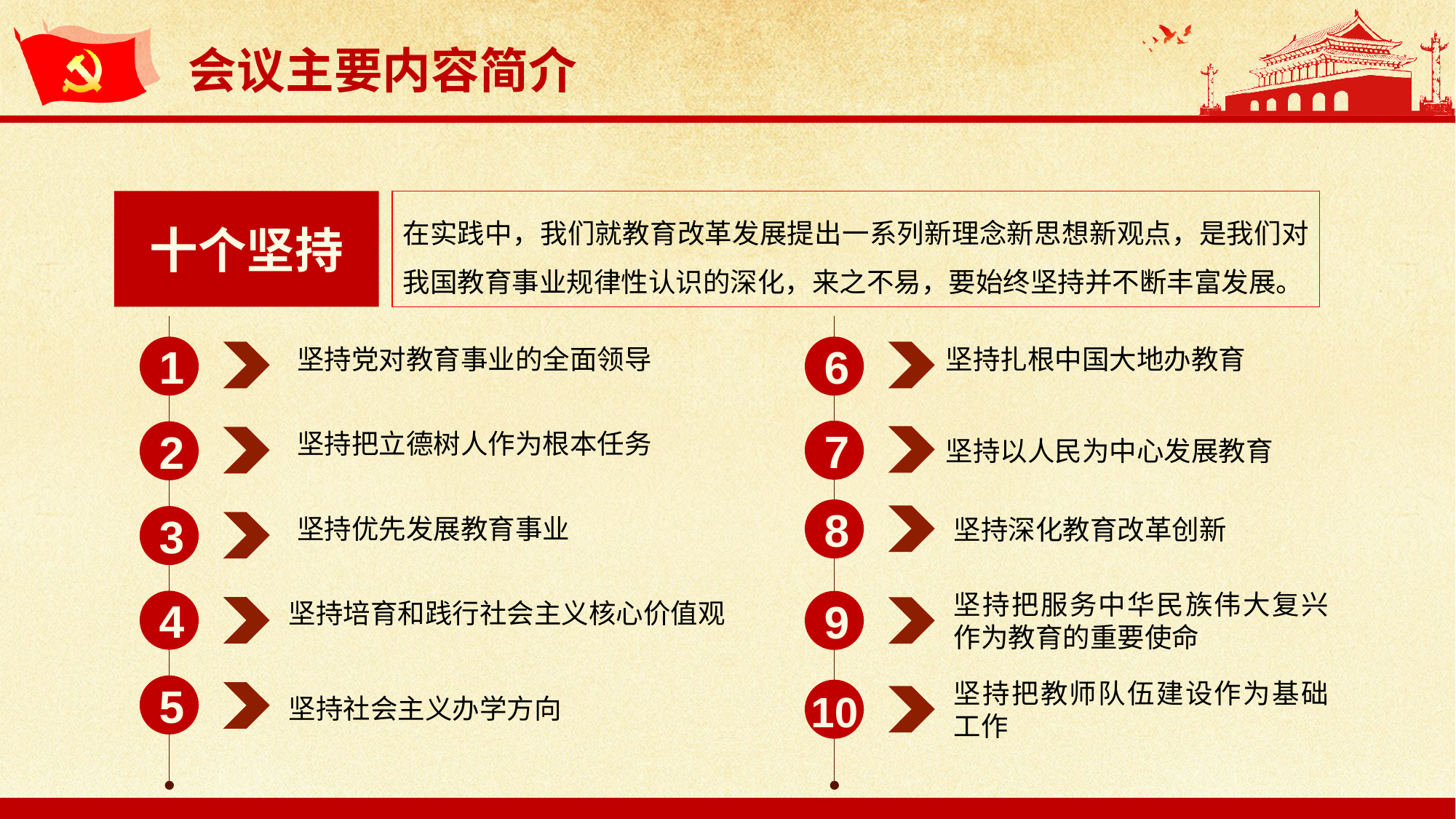

十个坚持
在实践中，我们就教育改革发展提出一系列新理念新思想新观点，是我们对我国教育事业规律性认识的深化，来之不易，要始终坚持并不断丰富发展。
1
坚持党对教育事业的全面领导
6
坚持扎根中国大地办教育

7
坚持把立德树人作为根本任务
2

坚持以人民为中心发展教育
8

3
坚持优先发展教育事业
坚持深化教育改革创新

坚持把服务中华民族伟大复兴作为教育的重要使命
4
坚持培育和践行社会主义核心价值观
9

坚持把教师队伍建设作为基础工作
5
坚持社会主义办学方向
10